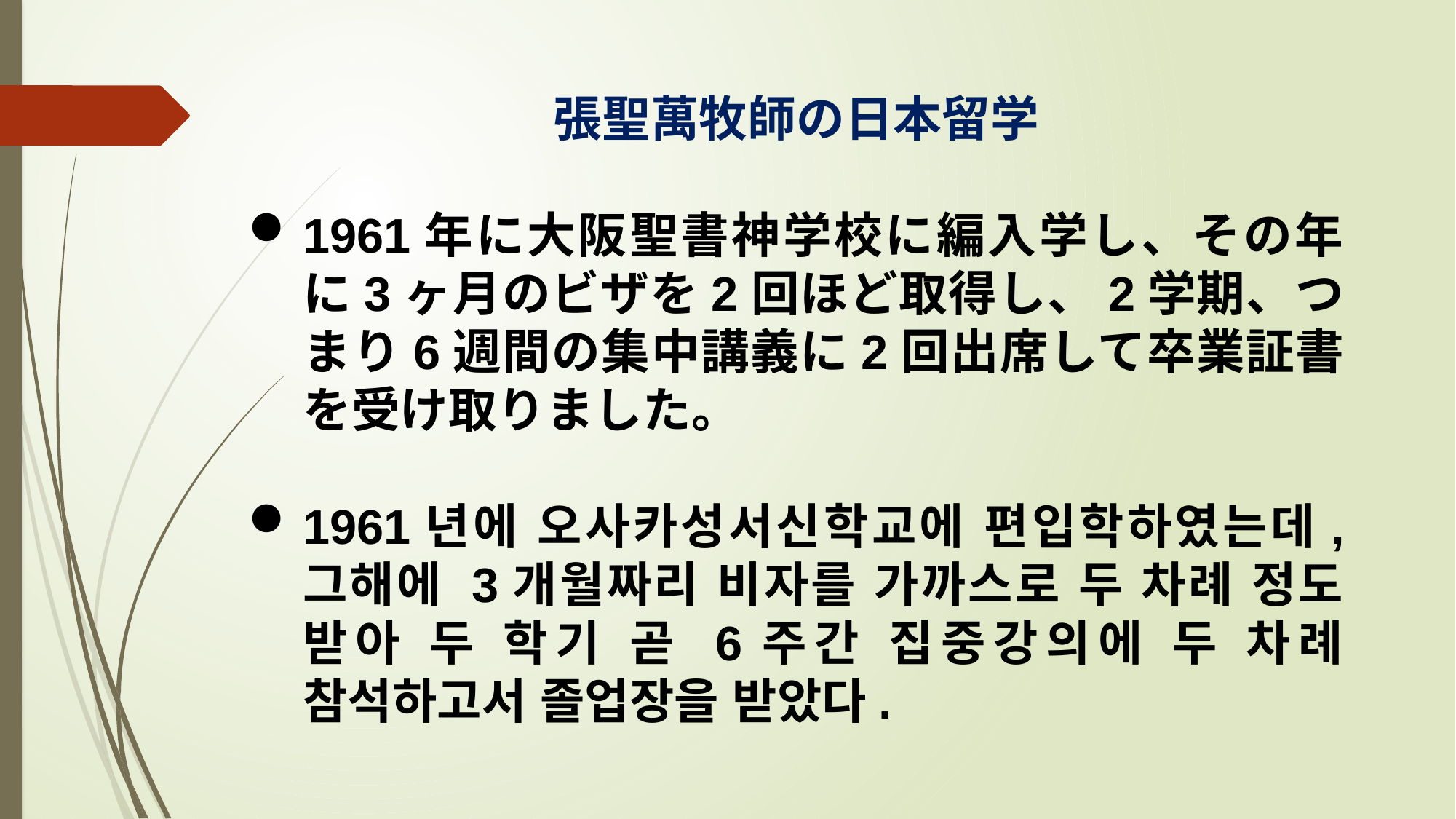

張聖萬牧師の日本留学

1961年に大阪聖書神学校に編入学し、その年に3ヶ月のビザを2回ほど取得し、2学期、つまり6週間の集中講義に2回出席して卒業証書を受け取りました。

1961년에 오사카성서신학교에 편입학하였는데, 그해에 3개월짜리 비자를 가까스로 두 차례 정도 받아 두 학기 곧 6주간 집중강의에 두 차례 참석하고서 졸업장을 받았다.